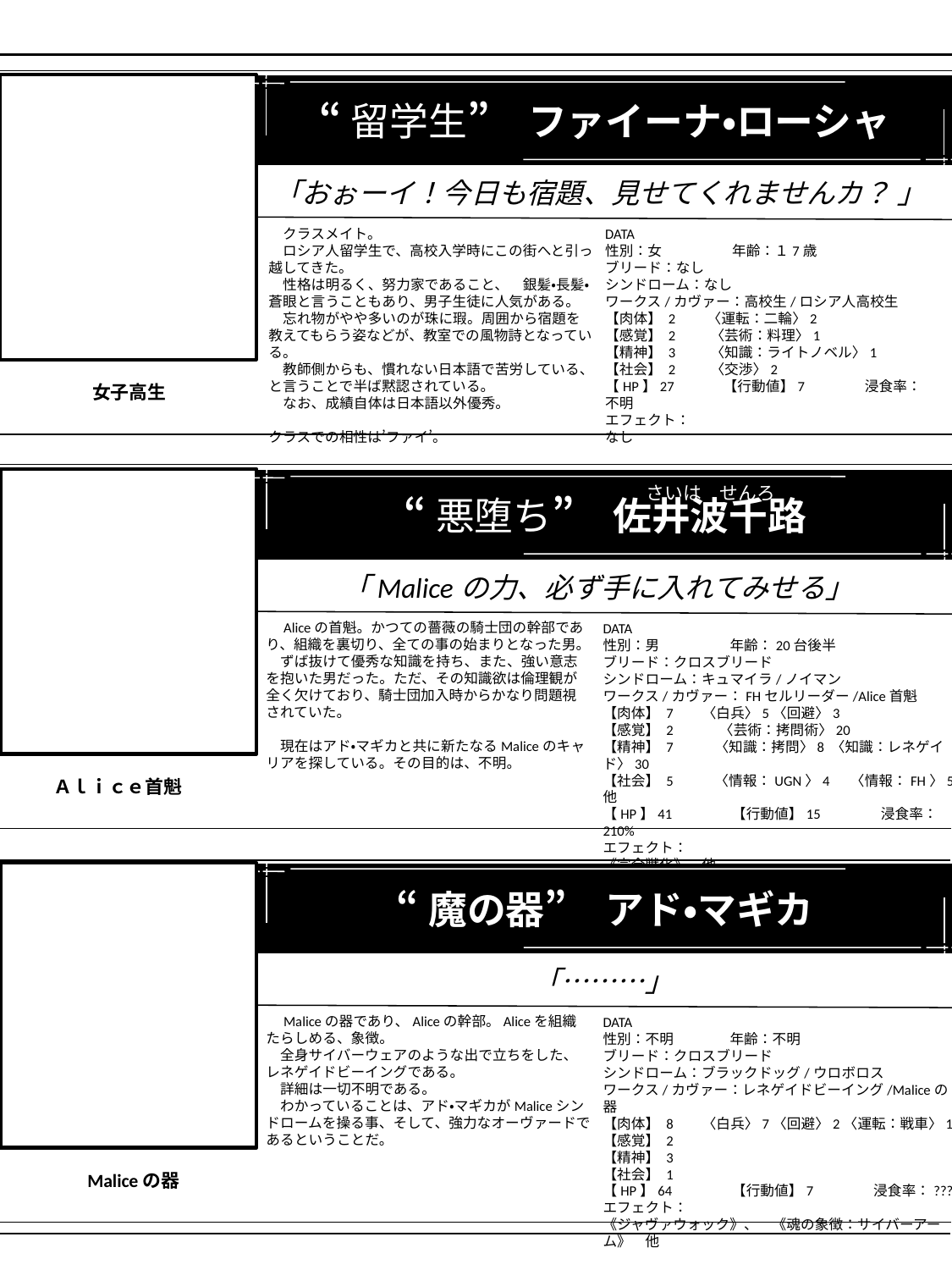

“留学生”　ファイーナ・ローシャ
「おぉーイ！今日も宿題、見せてくれませんカ？ 」
DATA
性別：女	年齢：１7歳
ブリード：なし
シンドローム：なし
ワークス/カヴァー：高校生/ロシア人高校生
【肉体】 2　　〈運転：二輪〉2
【感覚】 2　　 〈芸術：料理〉1
【精神】 3　 　〈知識：ライトノベル〉1
【社会】 2　　 〈交渉〉2
【HP】27　　　 【行動値】7　　　　浸食率：不明
エフェクト：
なし
　クラスメイト。
　ロシア人留学生で、高校入学時にこの街へと引っ越してきた。
　性格は明るく、努力家であること、　銀髪・長髪・蒼眼と言うこともあり、男子生徒に人気がある。
　忘れ物がやや多いのが珠に瑕。周囲から宿題を教えてもらう姿などが、教室での風物詩となっている。
　教師側からも、慣れない日本語で苦労している、と言うことで半ば黙認されている。
　なお、成績自体は日本語以外優秀。

クラスでの相性は’ファイ’。
女子高生

“悪堕ち”　佐井波千路
さいは　せんろ
 「Maliceの力、必ず手に入れてみせる」
　Aliceの首魁。かつての薔薇の騎士団の幹部であり、組織を裏切り、全ての事の始まりとなった男。
　ずば抜けて優秀な知識を持ち、また、強い意志を抱いた男だった。ただ、その知識欲は倫理観が全く欠けており、騎士団加入時からかなり問題視されていた。

　現在はアド・マギカと共に新たなるMaliceのキャリアを探している。その目的は、不明。

DATA
性別：男	年齢：20台後半
ブリード：クロスブリード
シンドローム：キュマイラ/ノイマン
ワークス/カヴァー：FHセルリーダー/Alice首魁
【肉体】 7        〈白兵〉5〈回避〉3
【感覚】 2　　　〈芸術：拷問術〉20
【精神】 7   　　〈知識：拷問〉8 〈知識：レネゲイド〉30
【社会】 5　 　  〈情報：UGN〉4　 〈情報：FH〉5 他
【HP】41　　　　【行動値】15　　　　浸食率：210%
エフェクト：
《完全獣化》　他
Ａｌｉｃｅ首魁

“魔の器”　アド・マギカ
 「………」
　Maliceの器であり、Aliceの幹部。Aliceを組織たらしめる、象徴。
　全身サイバーウェアのような出で立ちをした、レネゲイドビーイングである。
　詳細は一切不明である。
　わかっていることは、アド・マギカがMaliceシンドロームを操る事、そして、強力なオーヴァードであるということだ。
DATA
性別：不明	年齢：不明
ブリード：クロスブリード
シンドローム：ブラックドッグ/ウロボロス
ワークス/カヴァー：レネゲイドビーイング/Maliceの器
【肉体】 8        〈白兵〉7〈回避〉2〈運転：戦車〉1
【感覚】 2
【精神】 3
【社会】 1
【HP】64　　　　【行動値】7　　　　浸食率：???
エフェクト：
《ジャヴァウォック》、　《魂の象徴：サイバーアーム》　他
Maliceの器